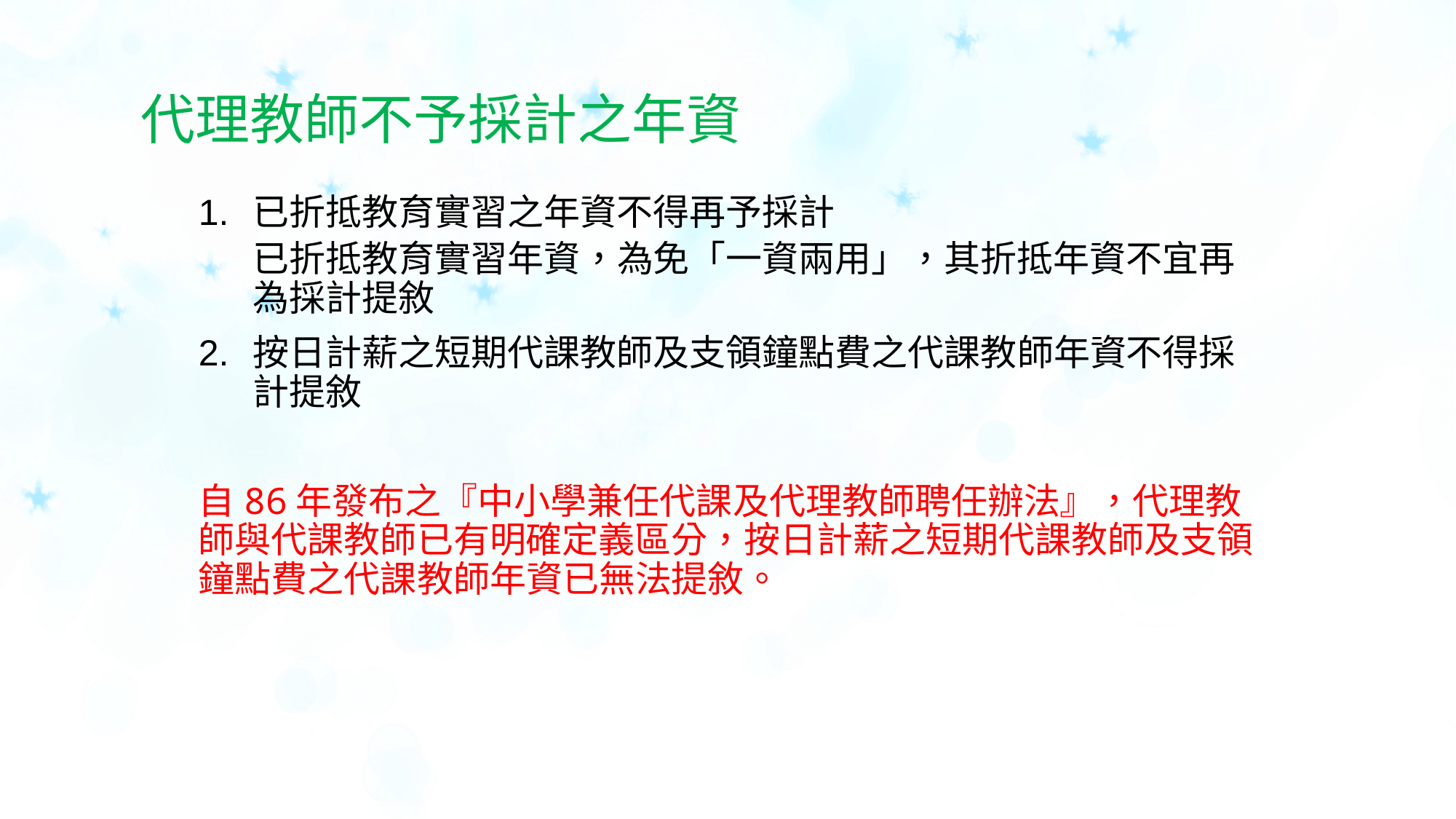

# 代理教師不予採計之年資
已折抵教育實習之年資不得再予採計
已折抵教育實習年資，為免「一資兩用」，其折抵年資不宜再為採計提敘
按日計薪之短期代課教師及支領鐘點費之代課教師年資不得採計提敘

自86年發布之『中小學兼任代課及代理教師聘任辦法』，代理教師與代課教師已有明確定義區分，按日計薪之短期代課教師及支領鐘點費之代課教師年資已無法提敘。